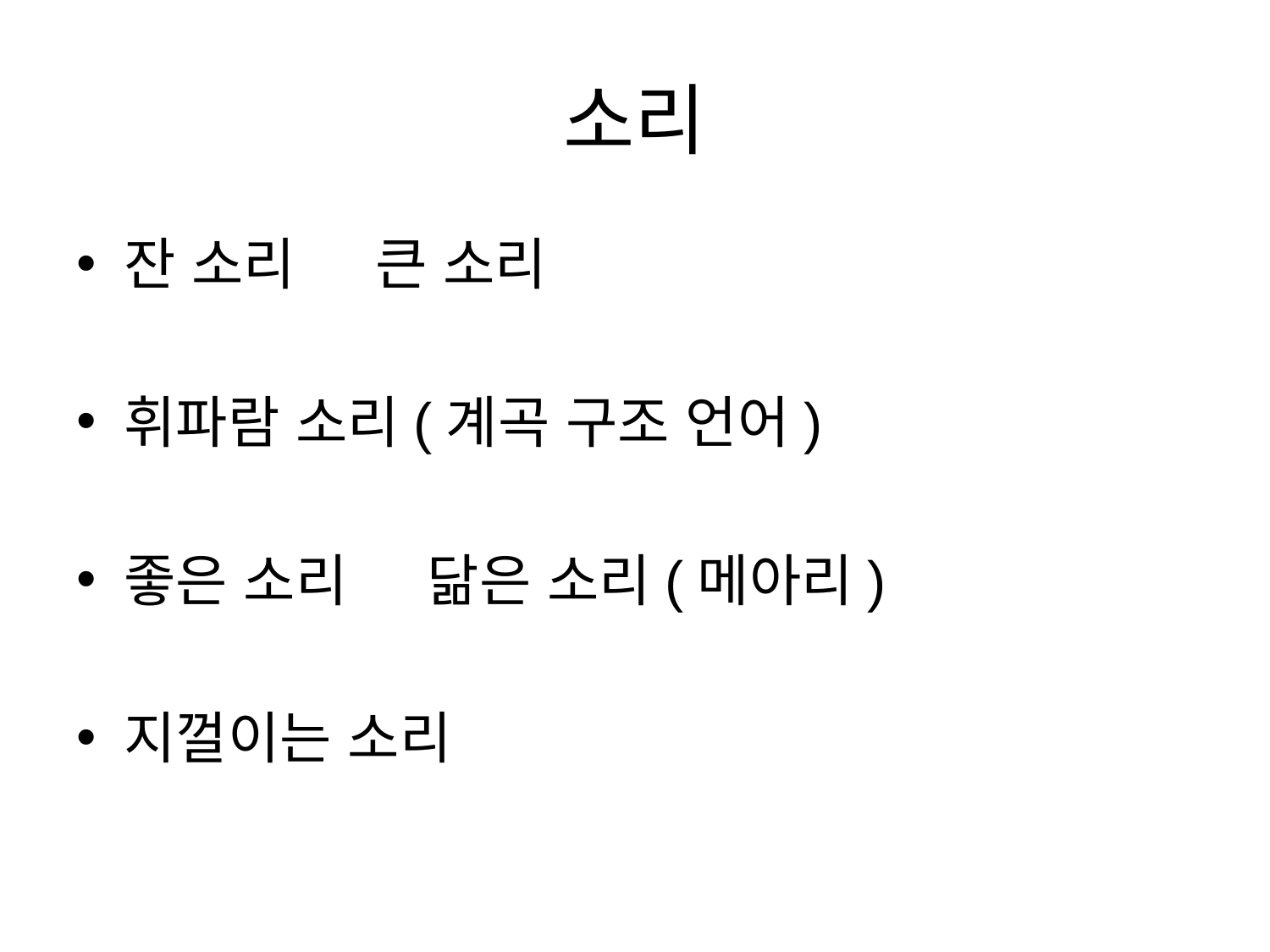

# 소리
잔 소리     큰 소리

휘파람 소리(계곡 구조 언어)

좋은 소리     닮은 소리(메아리)

지껄이는 소리